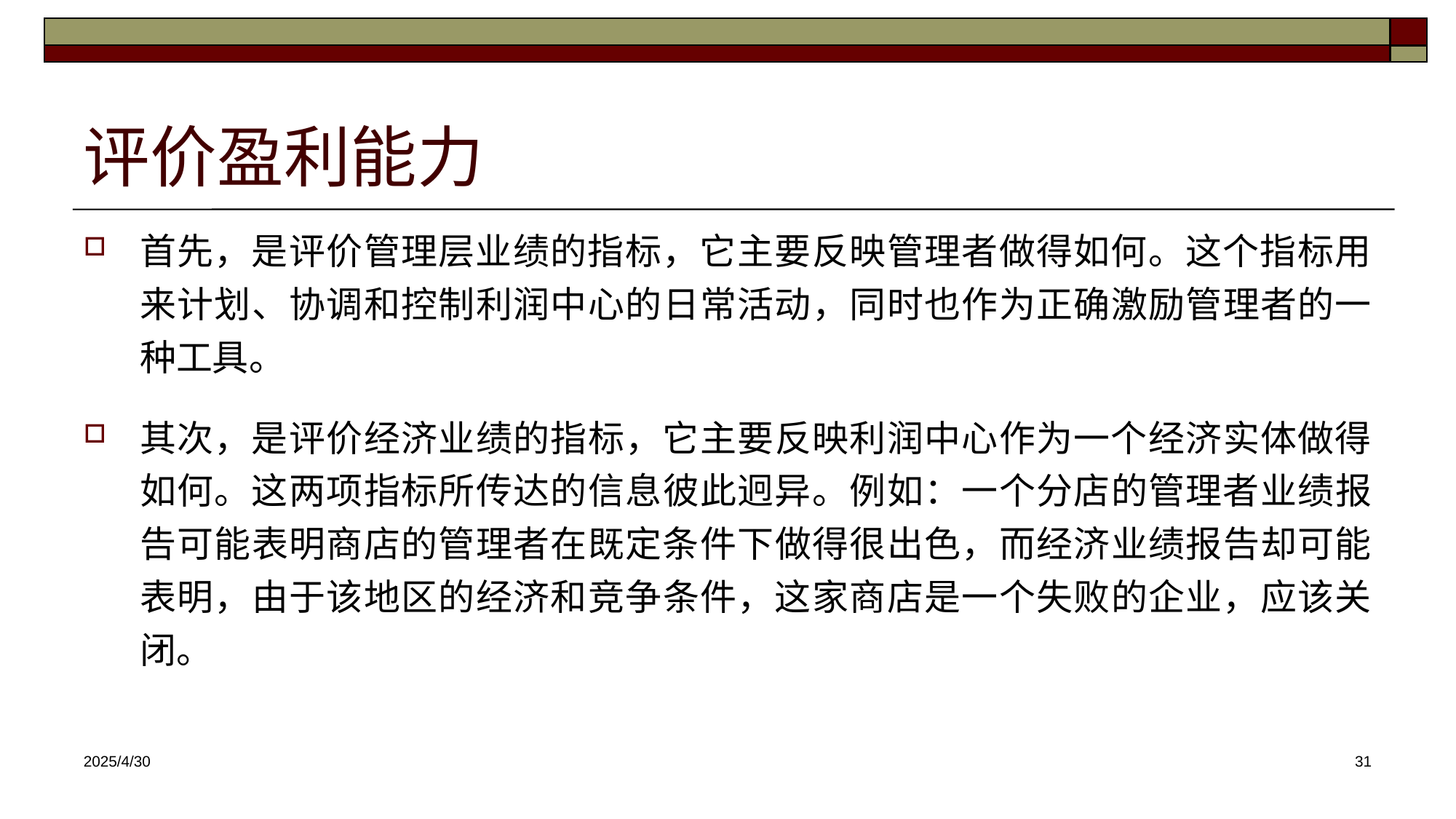

# 评价盈利能力
首先，是评价管理层业绩的指标，它主要反映管理者做得如何。这个指标用来计划、协调和控制利润中心的日常活动，同时也作为正确激励管理者的一种工具。
其次，是评价经济业绩的指标，它主要反映利润中心作为一个经济实体做得如何。这两项指标所传达的信息彼此迥异。例如：一个分店的管理者业绩报告可能表明商店的管理者在既定条件下做得很出色，而经济业绩报告却可能表明，由于该地区的经济和竞争条件，这家商店是一个失败的企业，应该关闭。
2025/4/30
31